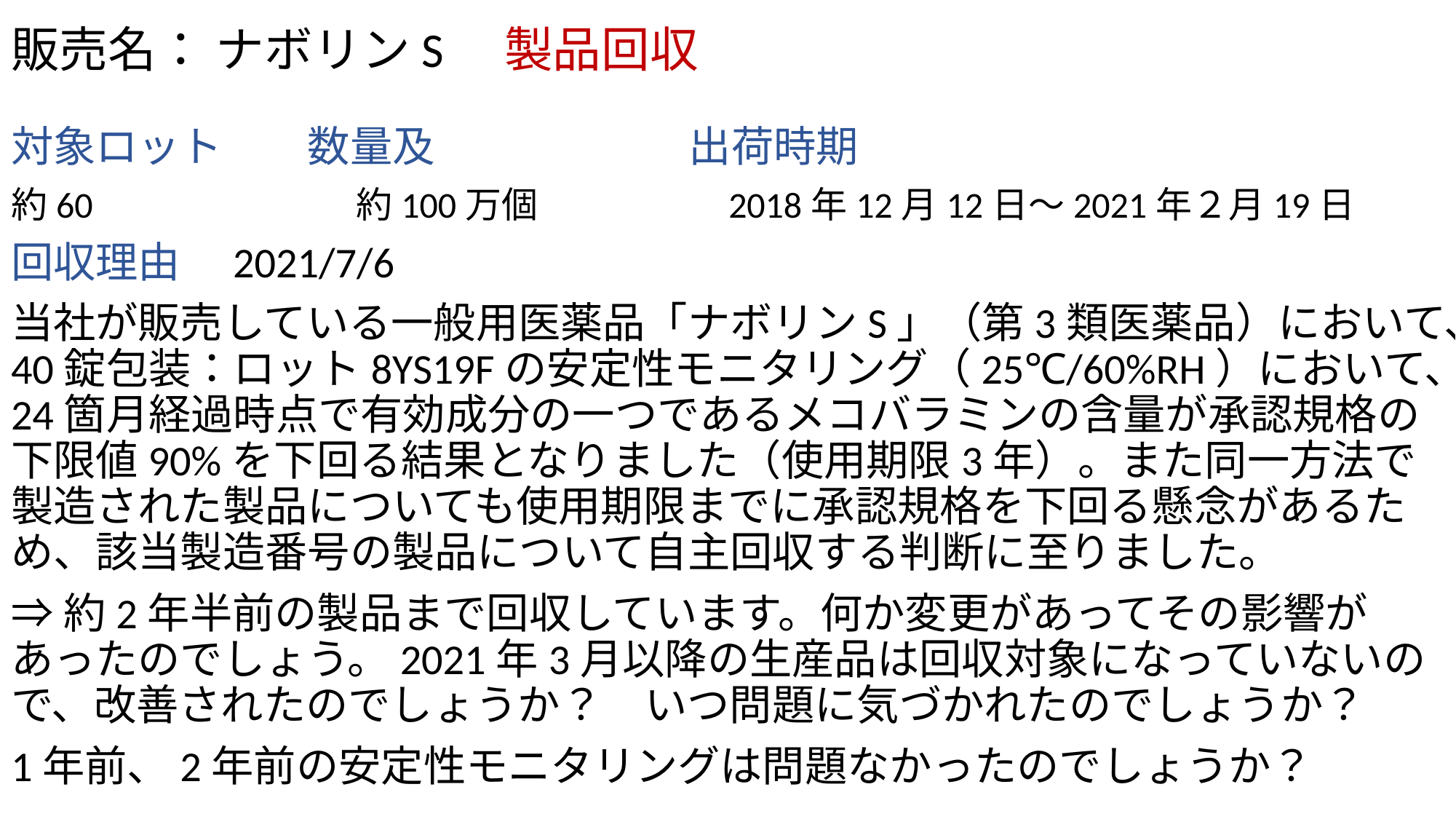

# 販売名： ナボリンS　製品回収
対象ロット　　数量及　　　　　　出荷時期
約60　　　　　　　約100万個　　　　　2018年12月12日～2021年２月19日
回収理由　2021/7/6
当社が販売している一般用医薬品「ナボリンS」（第3類医薬品）において、40錠包装：ロット8YS19Fの安定性モニタリング（25℃/60%RH）において、24箇月経過時点で有効成分の一つであるメコバラミンの含量が承認規格の下限値90%を下回る結果となりました（使用期限3年）。また同一方法で製造された製品についても使用期限までに承認規格を下回る懸念があるため、該当製造番号の製品について自主回収する判断に至りました。
⇒約2年半前の製品まで回収しています。何か変更があってその影響があったのでしょう。2021年3月以降の生産品は回収対象になっていないので、改善されたのでしょうか？　いつ問題に気づかれたのでしょうか？
1年前、2年前の安定性モニタリングは問題なかったのでしょうか？